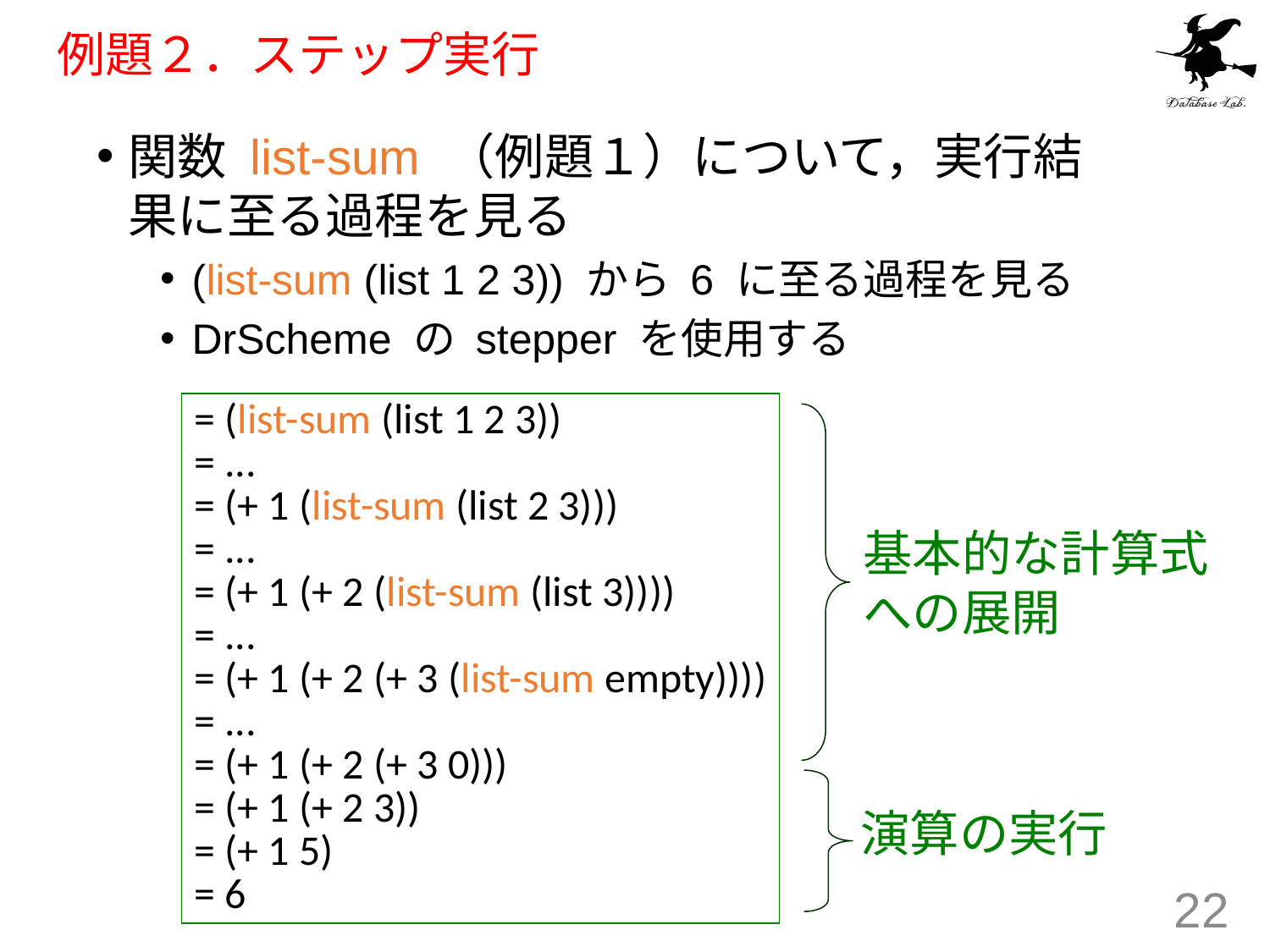

# 例題２．ステップ実行
関数 list-sum （例題１）について，実行結果に至る過程を見る
(list-sum (list 1 2 3)) から 6 に至る過程を見る
DrScheme の stepper を使用する

= (list-sum (list 1 2 3))
= ...
= (+ 1 (list-sum (list 2 3)))
= ...
= (+ 1 (+ 2 (list-sum (list 3))))
= ...
= (+ 1 (+ 2 (+ 3 (list-sum empty))))
= ...
= (+ 1 (+ 2 (+ 3 0)))
= (+ 1 (+ 2 3))
= (+ 1 5)
= 6

基本的な計算式
への展開

演算の実行
22